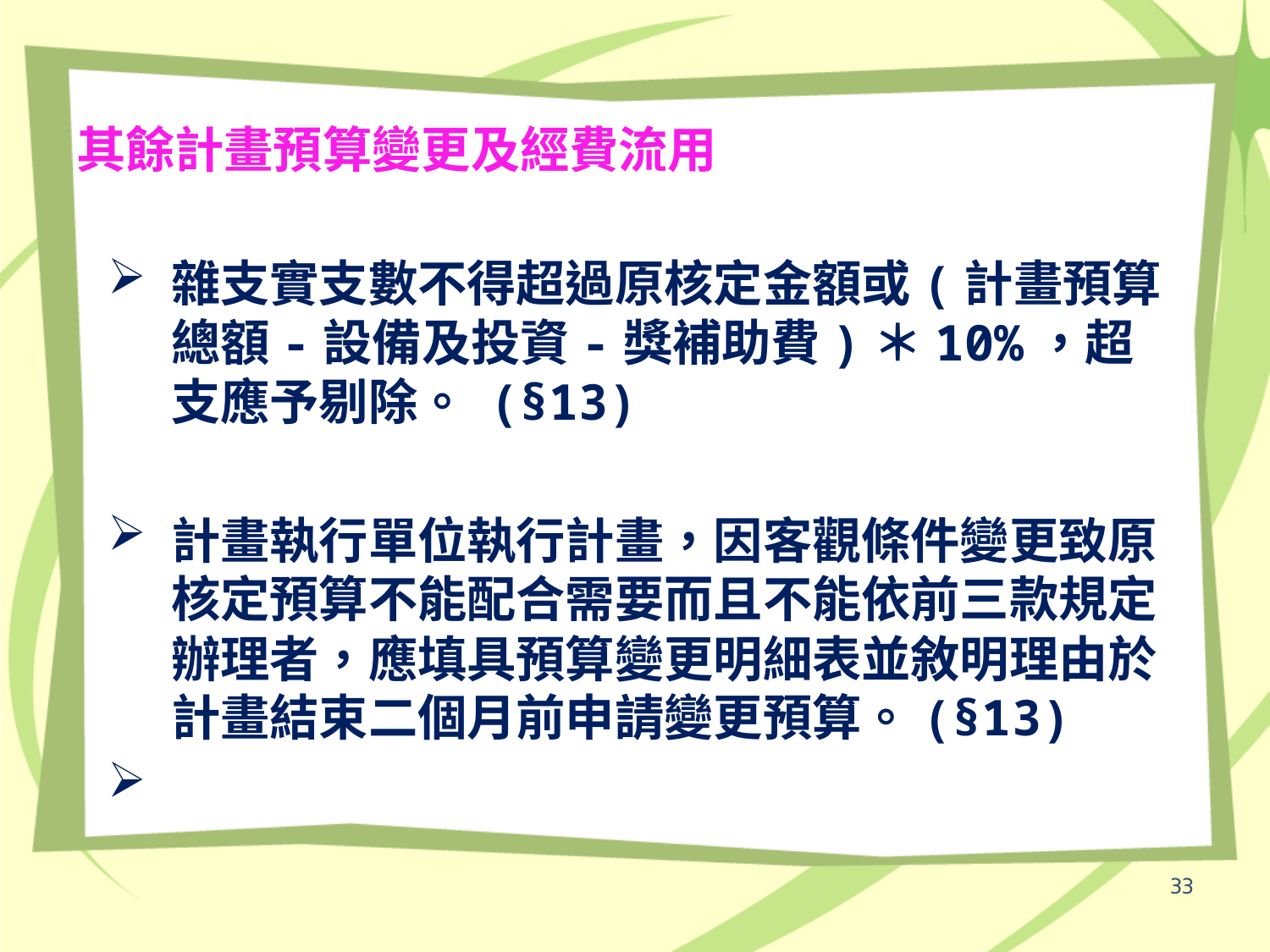

# 其餘計畫預算變更及經費流用
雜支實支數不得超過原核定金額或(計畫預算總額-設備及投資-獎補助費)＊10%，超支應予剔除。 (§13)

計畫執行單位執行計畫，因客觀條件變更致原核定預算不能配合需要而且不能依前三款規定辦理者，應填具預算變更明細表並敘明理由於計畫結束二個月前申請變更預算。(§13)

33